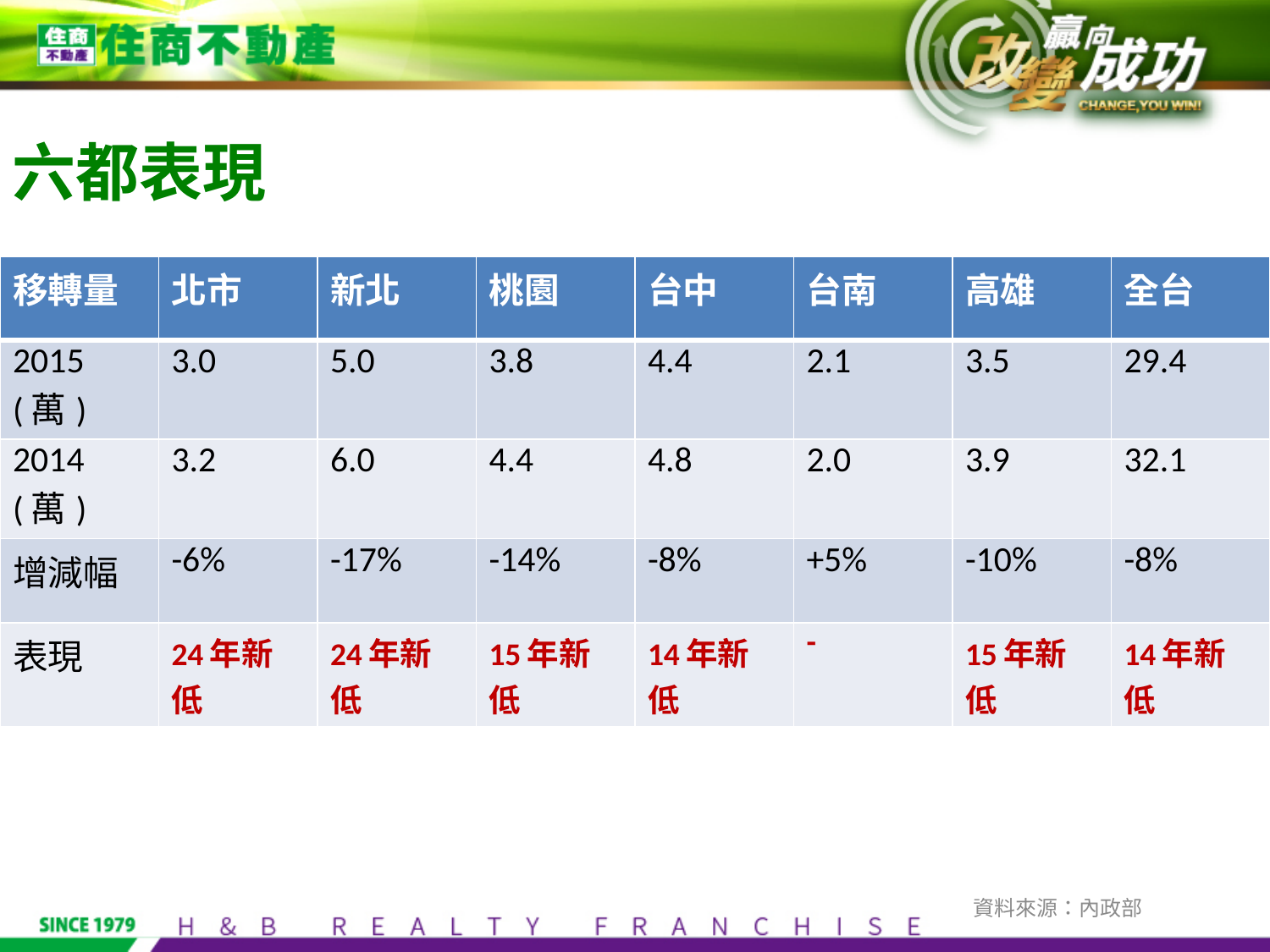

六都表現
| 移轉量 | 北市 | 新北 | 桃園 | 台中 | 台南 | 高雄 | 全台 |
| --- | --- | --- | --- | --- | --- | --- | --- |
| 2015(萬) | 3.0 | 5.0 | 3.8 | 4.4 | 2.1 | 3.5 | 29.4 |
| 2014(萬) | 3.2 | 6.0 | 4.4 | 4.8 | 2.0 | 3.9 | 32.1 |
| 增減幅 | -6% | -17% | -14% | -8% | +5% | -10% | -8% |
| 表現 | 24年新低 | 24年新低 | 15年新低 | 14年新低 | - | 15年新低 | 14年新低 |
資料來源：內政部